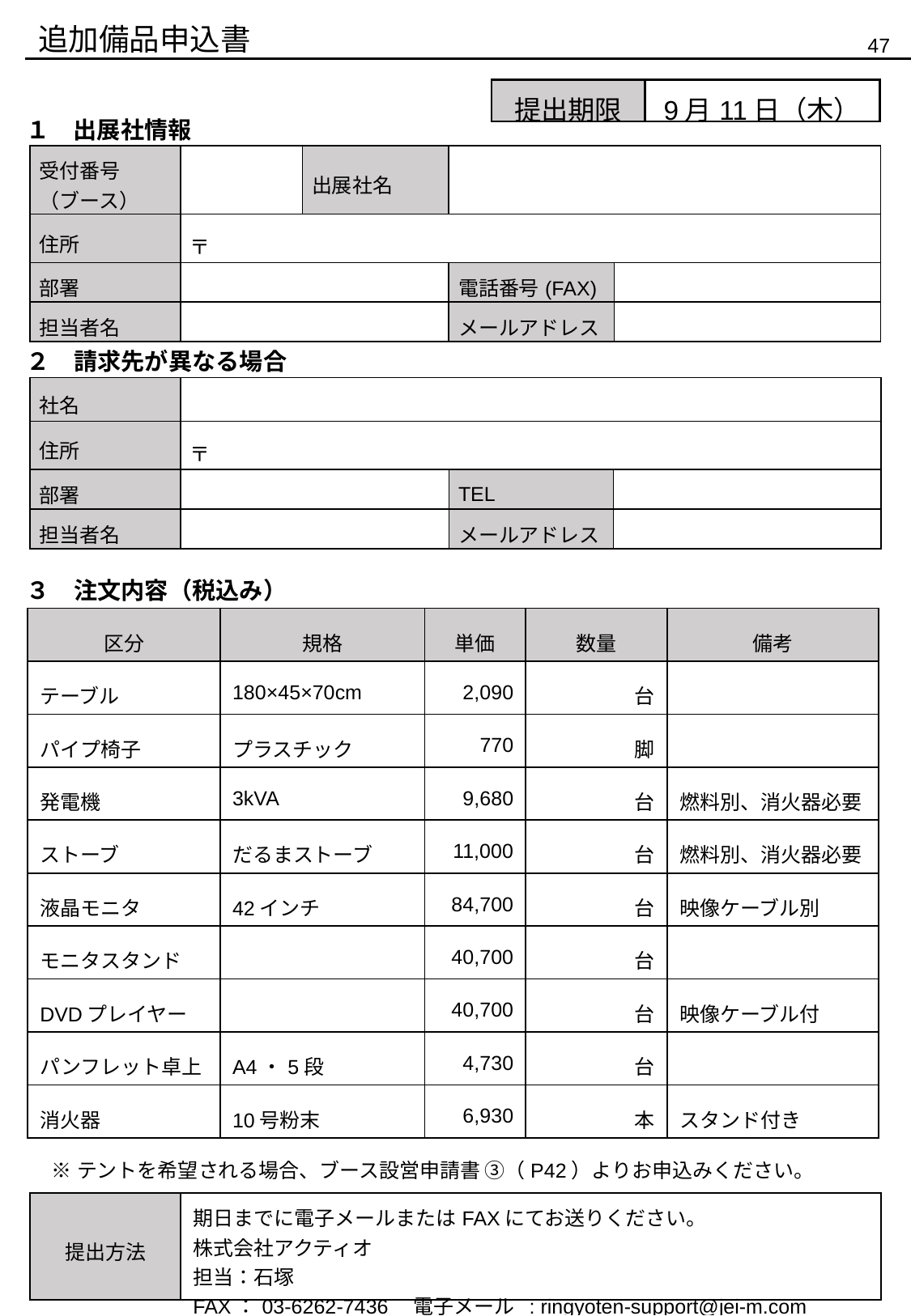

追加備品申込書
47
| 提出期限 | 9月11日（木） |
| --- | --- |
１　出展社情報
| 受付番号 （ブース） |  | 出展社名 |  |  |
| --- | --- | --- | --- | --- |
| 住所 | 〒 |  |  |  |
| 部署 |  |  | 電話番号(FAX) |  |
| 担当者名 |  |  | メールアドレス |  |
２　請求先が異なる場合
| 社名 |  |  |  |
| --- | --- | --- | --- |
| 住所 | 〒 |  |  |
| 部署 |  | TEL |  |
| 担当者名 |  | メールアドレス |  |
３　注文内容（税込み）
| 区分 | 規格 | 単価 | 数量 |  | 備考 |
| --- | --- | --- | --- | --- | --- |
| テーブル | 180×45×70cm | 2,090 |  | 台 |  |
| パイプ椅子 | プラスチック | 770 |  | 脚 |  |
| 発電機 | 3kVA | 9,680 |  | 台 | 燃料別、消火器必要 |
| ストーブ | だるまストーブ | 11,000 |  | 台 | 燃料別、消火器必要 |
| 液晶モニタ | 42インチ | 84,700 |  | 台 | 映像ケーブル別 |
| モニタスタンド |  | 40,700 |  | 台 |  |
| DVDプレイヤー |  | 40,700 |  | 台 | 映像ケーブル付 |
| パンフレット卓上 | A4・5段 | 4,730 |  | 台 |  |
| 消火器 | 10号粉末 | 6,930 |  | 本 | スタンド付き |
ページ確認
※テントを希望される場合、ブース設営申請書 ③（P42）よりお申込みください。
| 提出方法 | 期日までに電子メールまたはFAXにてお送りください。 株式会社アクティオ 担当：石塚 FAX：03-6262-7436　電子メール : ringyoten-support@jei-m.com |
| --- | --- |